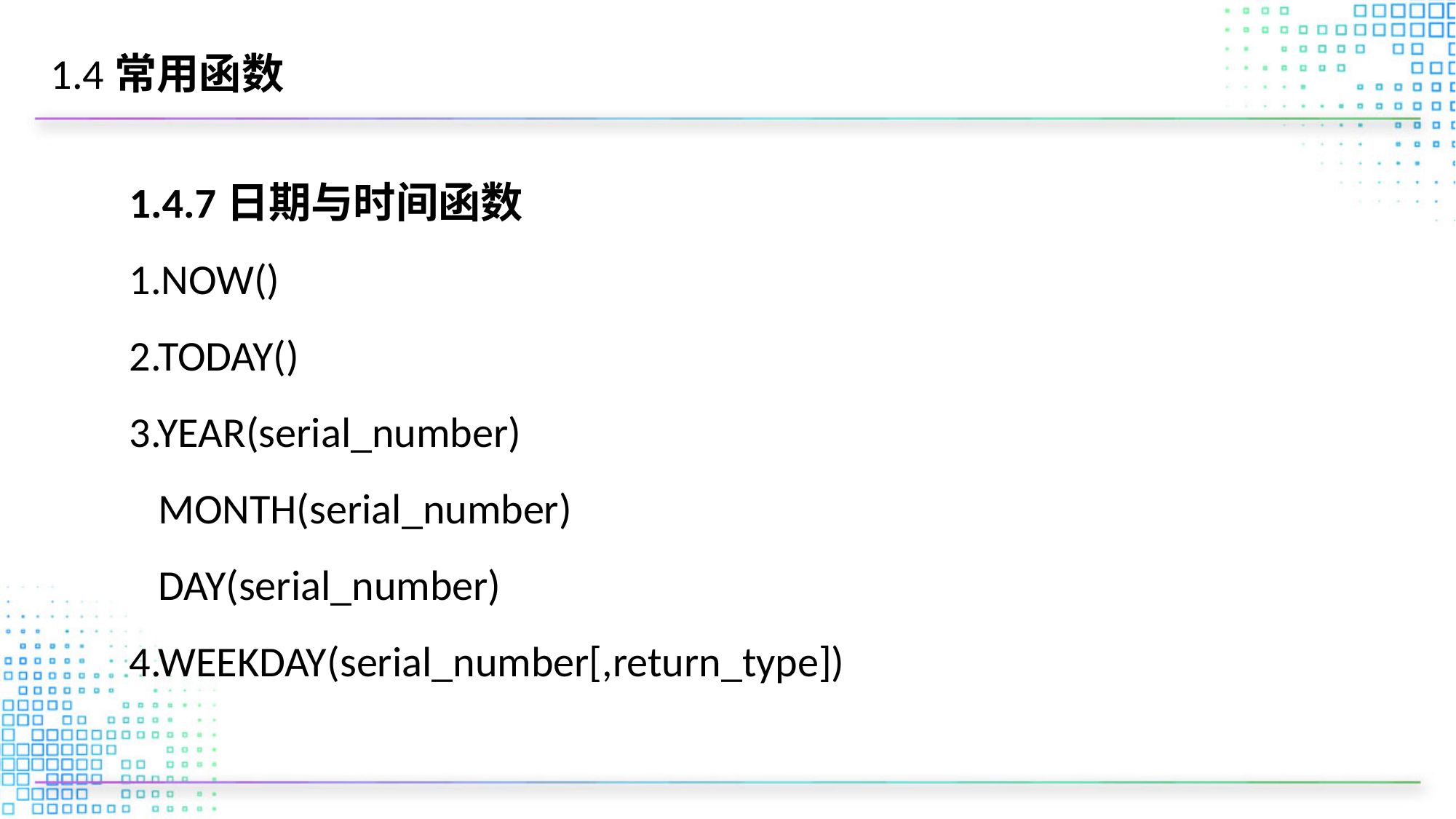

# 1.4常用函数
1.4.7日期与时间函数
1.NOW()
2.TODAY()
3.YEAR(serial_number)
   MONTH(serial_number)
   DAY(serial_number)
4.WEEKDAY(serial_number[,return_type])